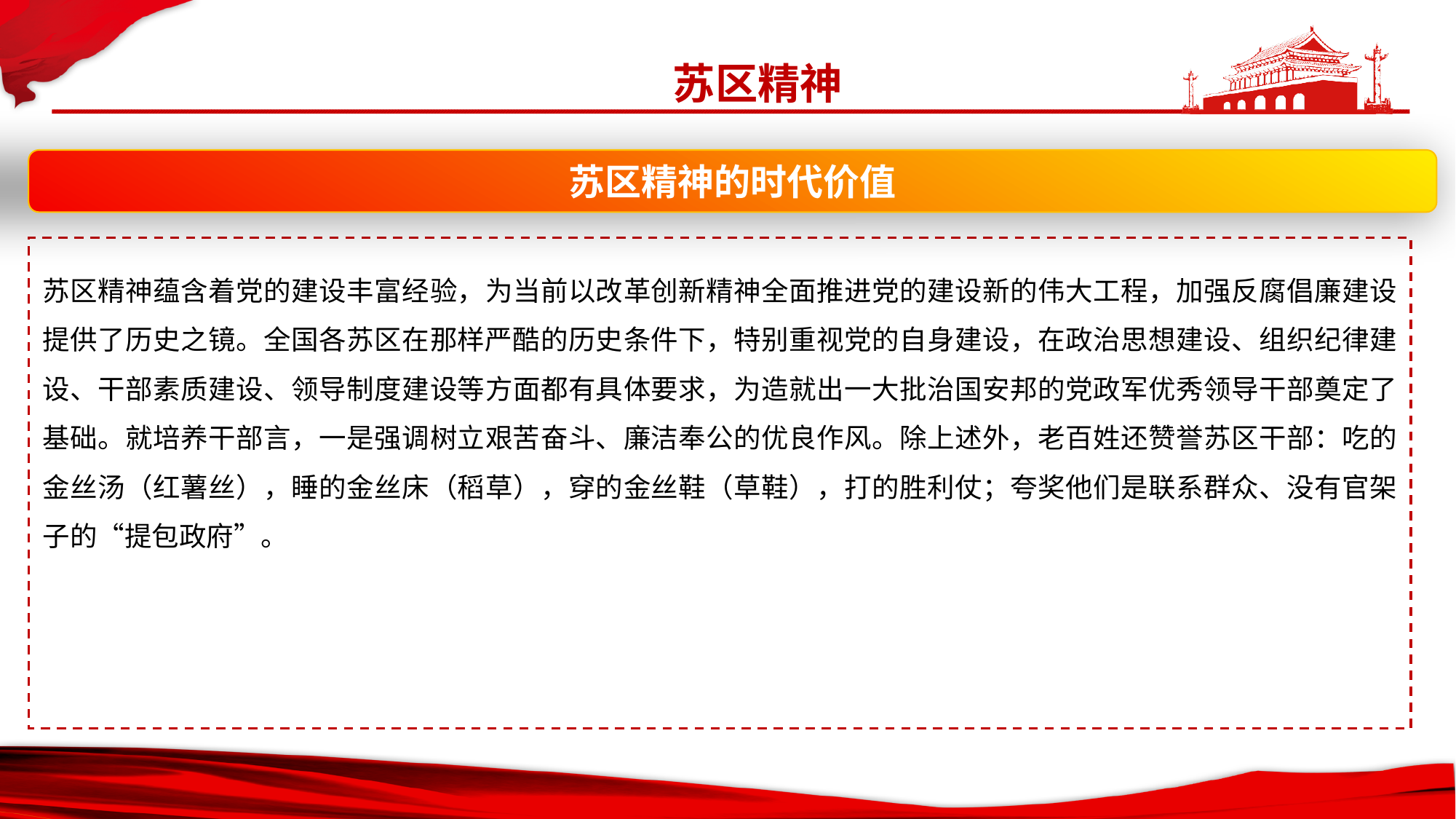

苏区精神
苏区精神的时代价值

苏区精神蕴含着党的建设丰富经验，为当前以改革创新精神全面推进党的建设新的伟大工程，加强反腐倡廉建设提供了历史之镜。全国各苏区在那样严酷的历史条件下，特别重视党的自身建设，在政治思想建设、组织纪律建设、干部素质建设、领导制度建设等方面都有具体要求，为造就出一大批治国安邦的党政军优秀领导干部奠定了基础。就培养干部言，一是强调树立艰苦奋斗、廉洁奉公的优良作风。除上述外，老百姓还赞誉苏区干部：吃的金丝汤（红薯丝），睡的金丝床（稻草），穿的金丝鞋（草鞋），打的胜利仗；夸奖他们是联系群众、没有官架子的“提包政府”。